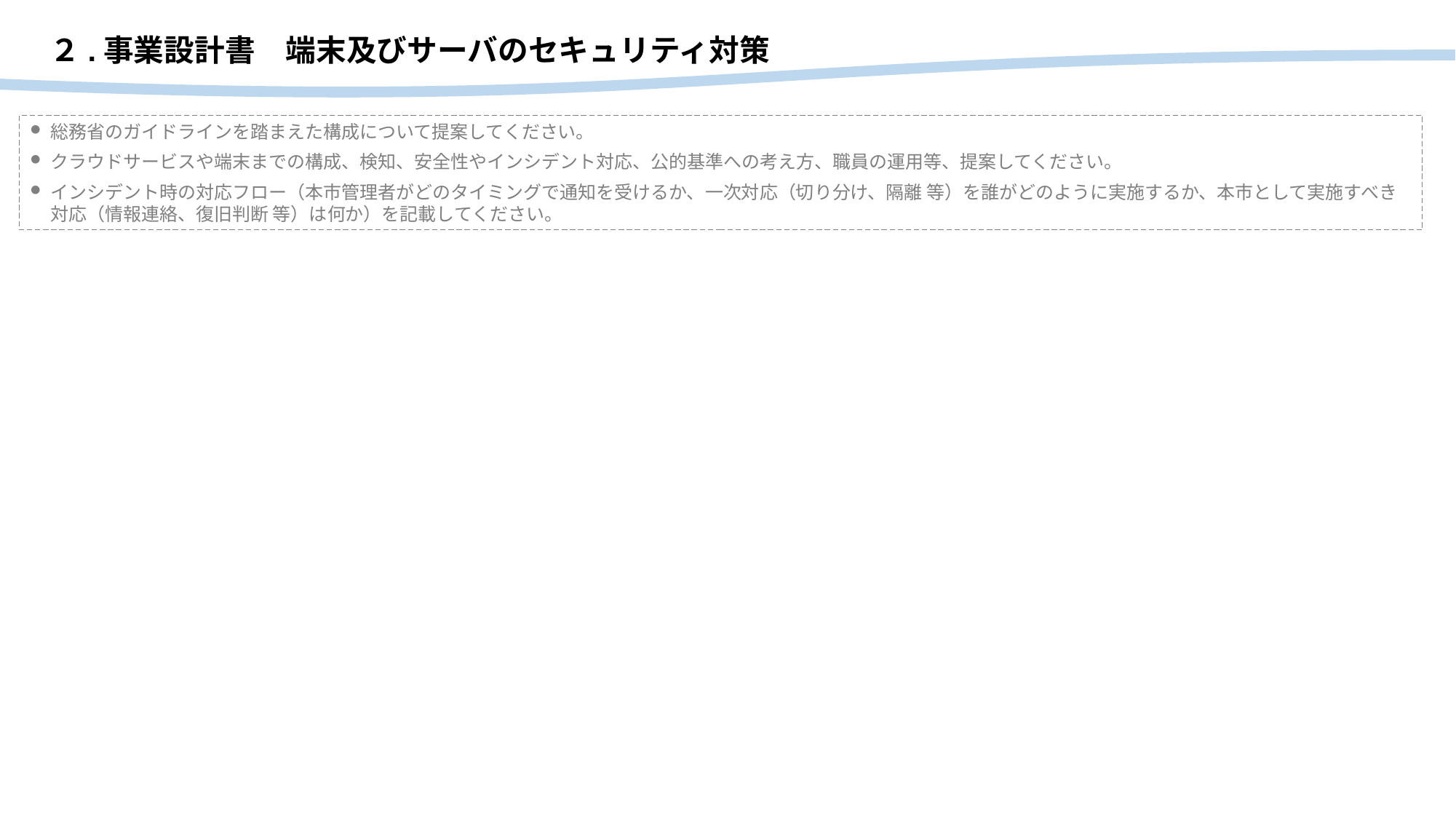

２.事業設計書　端末及びサーバのセキュリティ対策

総務省のガイドラインを踏まえた構成について提案してください。
クラウドサービスや端末までの構成、検知、安全性やインシデント対応、公的基準への考え方、職員の運用等、提案してください。
インシデント時の対応フロー（本市管理者がどのタイミングで通知を受けるか、一次対応（切り分け、隔離 等）を誰がどのように実施するか、本市として実施すべき対応（情報連絡、復旧判断 等）は何か）を記載してください。